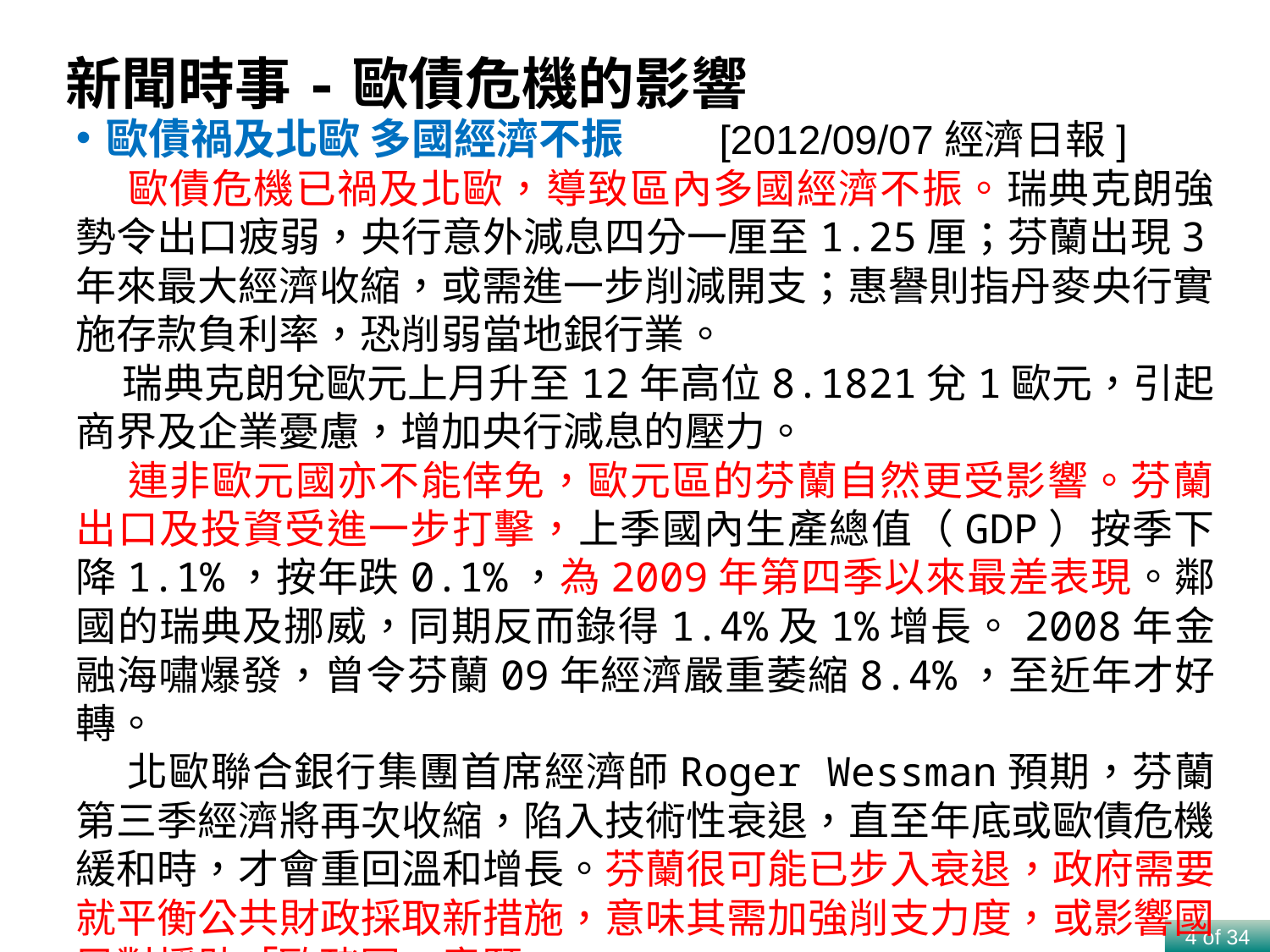

新聞時事-歐債危機的影響
歐債禍及北歐 多國經濟不振         [2012/09/07經濟日報]
    歐債危機已禍及北歐，導致區內多國經濟不振。瑞典克朗強勢令出口疲弱，央行意外減息四分一厘至1.25厘；芬蘭出現3年來最大經濟收縮，或需進一步削減開支；惠譽則指丹麥央行實施存款負利率，恐削弱當地銀行業。
    瑞典克朗兌歐元上月升至12年高位8.1821兌1歐元，引起商界及企業憂慮，增加央行減息的壓力。
    連非歐元國亦不能倖免，歐元區的芬蘭自然更受影響。芬蘭出口及投資受進一步打擊，上季國內生產總值（GDP）按季下降1.1%，按年跌0.1%，為2009年第四季以來最差表現。鄰國的瑞典及挪威，同期反而錄得1.4%及1%增長。2008年金融海嘯爆發，曾令芬蘭09年經濟嚴重萎縮8.4%，至近年才好轉。
    北歐聯合銀行集團首席經濟師Roger Wessman預期，芬蘭第三季經濟將再次收縮，陷入技術性衰退，直至年底或歐債危機緩和時，才會重回溫和增長。芬蘭很可能已步入衰退，政府需要就平衡公共財政採取新措施，意味其需加強削支力度，或影響國民對援助「歐豬國」意願。